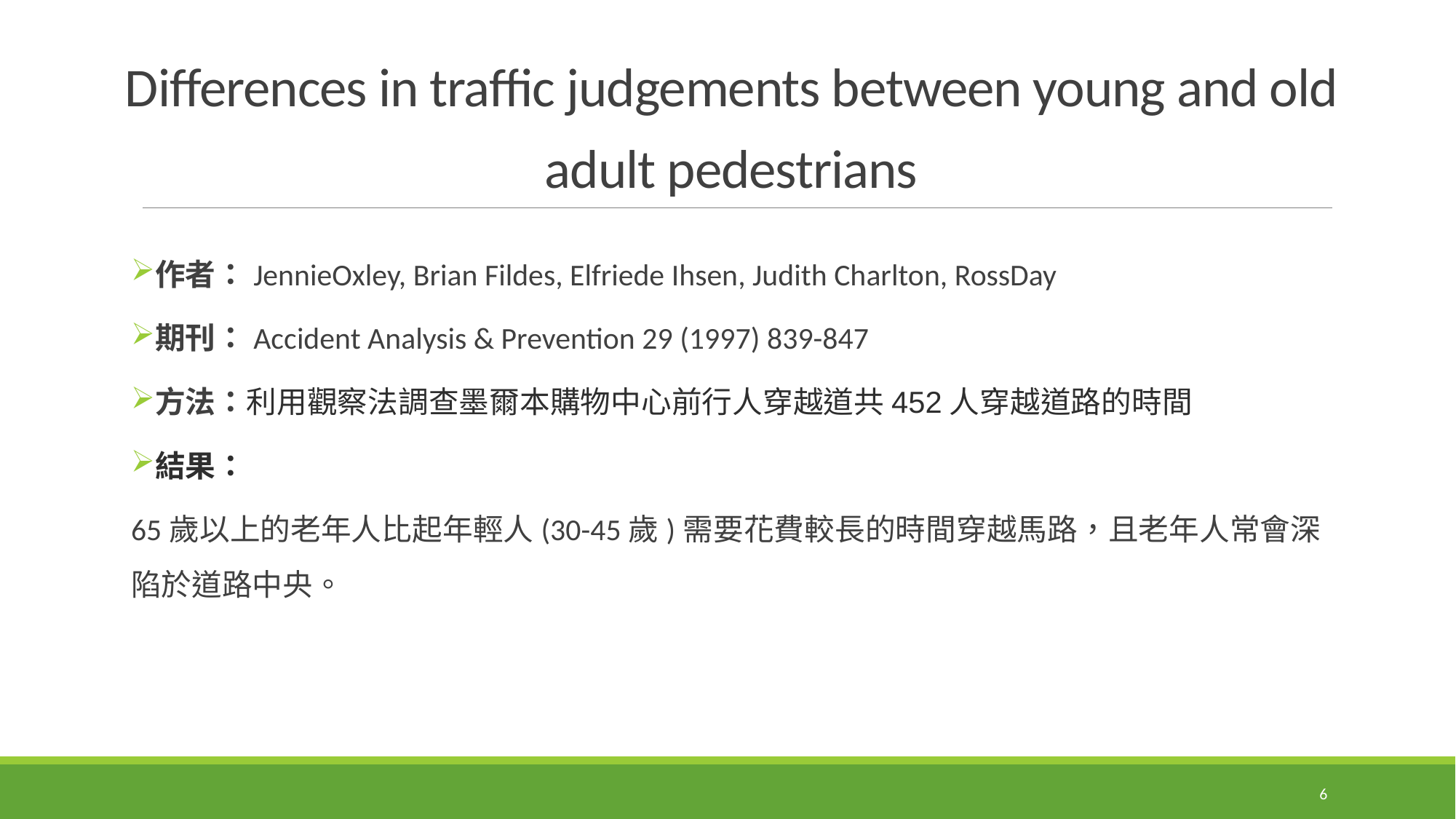

# Differences in traffic judgements between young and old adult pedestrians
作者：JennieOxley, Brian Fildes, Elfriede Ihsen, Judith Charlton, RossDay
期刊：Accident Analysis & Prevention 29 (1997) 839-847
方法：利用觀察法調查墨爾本購物中心前行人穿越道共452人穿越道路的時間
結果：
65歲以上的老年人比起年輕人(30-45歲)需要花費較長的時間穿越馬路，且老年人常會深陷於道路中央。

6